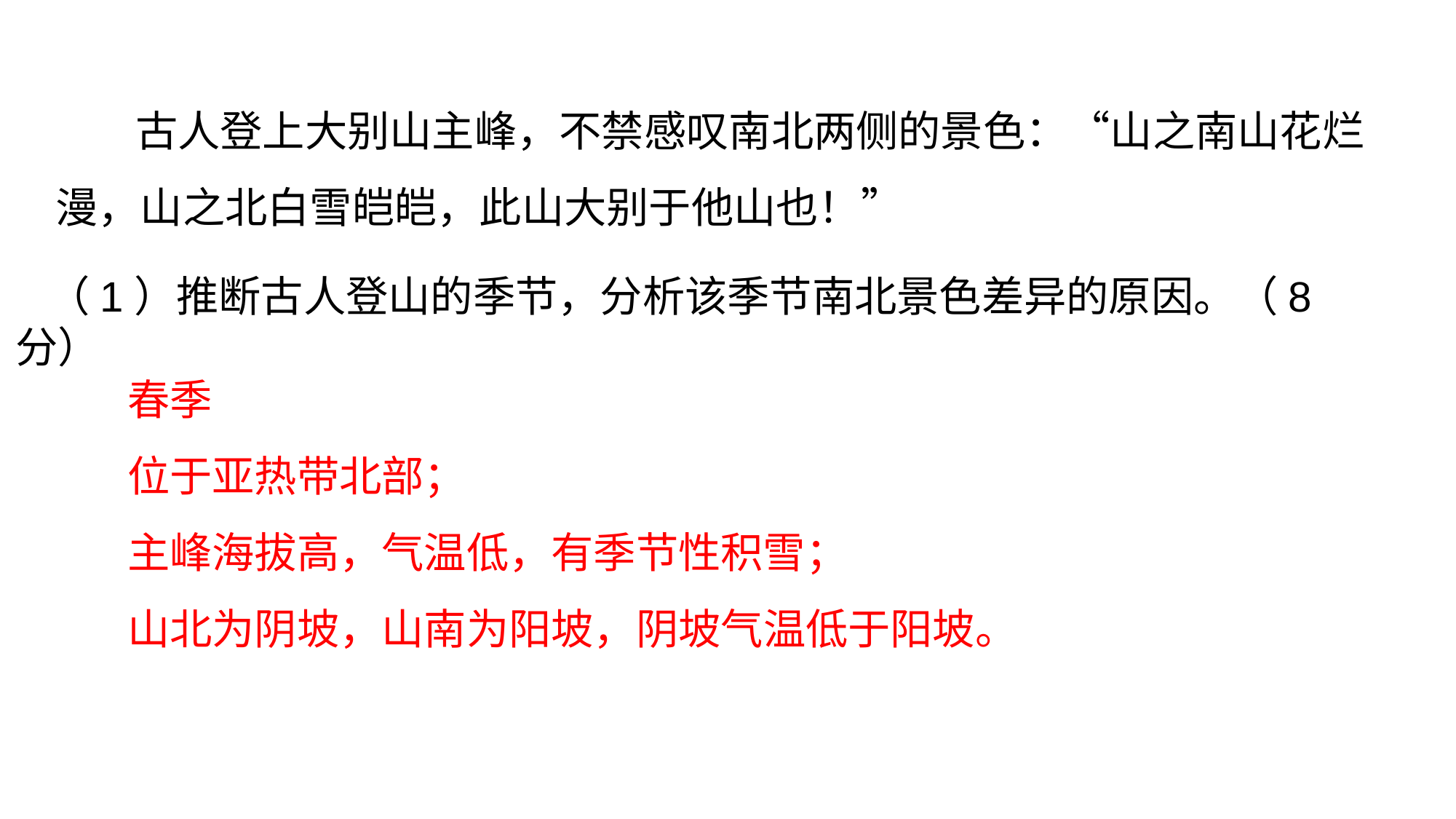

古人登上大别山主峰，不禁感叹南北两侧的景色：“山之南山花烂漫，山之北白雪皑皑，此山大别于他山也！”
（1）推断古人登山的季节，分析该季节南北景色差异的原因。（8分）
春季
位于亚热带北部；
主峰海拔高，气温低，有季节性积雪；
山北为阴坡，山南为阳坡，阴坡气温低于阳坡。